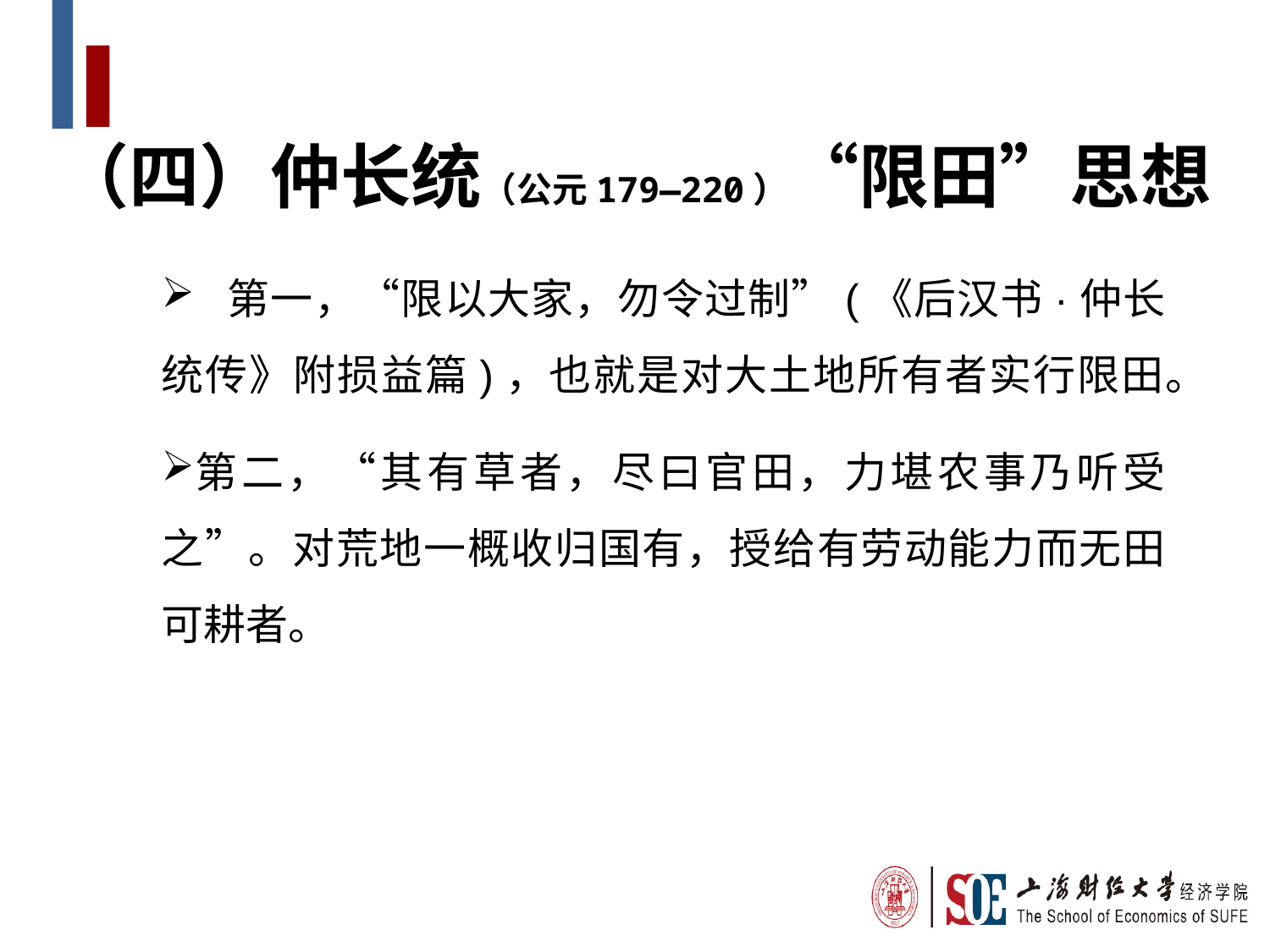

（四）仲长统（公元179—220）“限田”思想
  第一，“限以大家，勿令过制”(《后汉书·仲长统传》附损益篇)，也就是对大土地所有者实行限田。
第二，“其有草者，尽曰官田，力堪农事乃听受之”。对荒地一概收归国有，授给有劳动能力而无田可耕者。